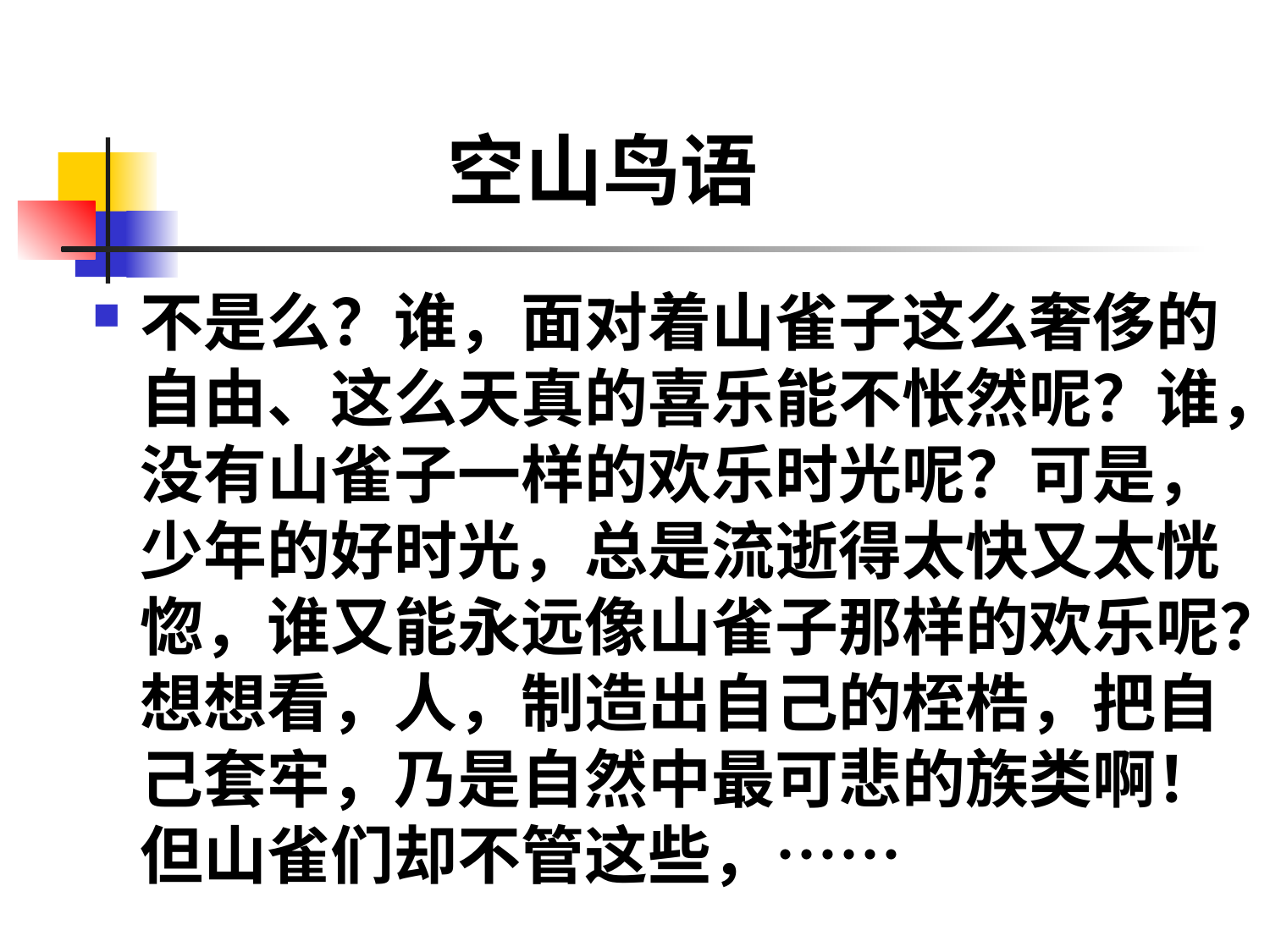

# 空山鸟语
不是么？谁，面对着山雀子这么奢侈的自由、这么天真的喜乐能不怅然呢？谁，没有山雀子一样的欢乐时光呢？可是，少年的好时光，总是流逝得太快又太恍惚，谁又能永远像山雀子那样的欢乐呢？想想看，人，制造出自己的桎梏，把自己套牢，乃是自然中最可悲的族类啊！但山雀们却不管这些，……